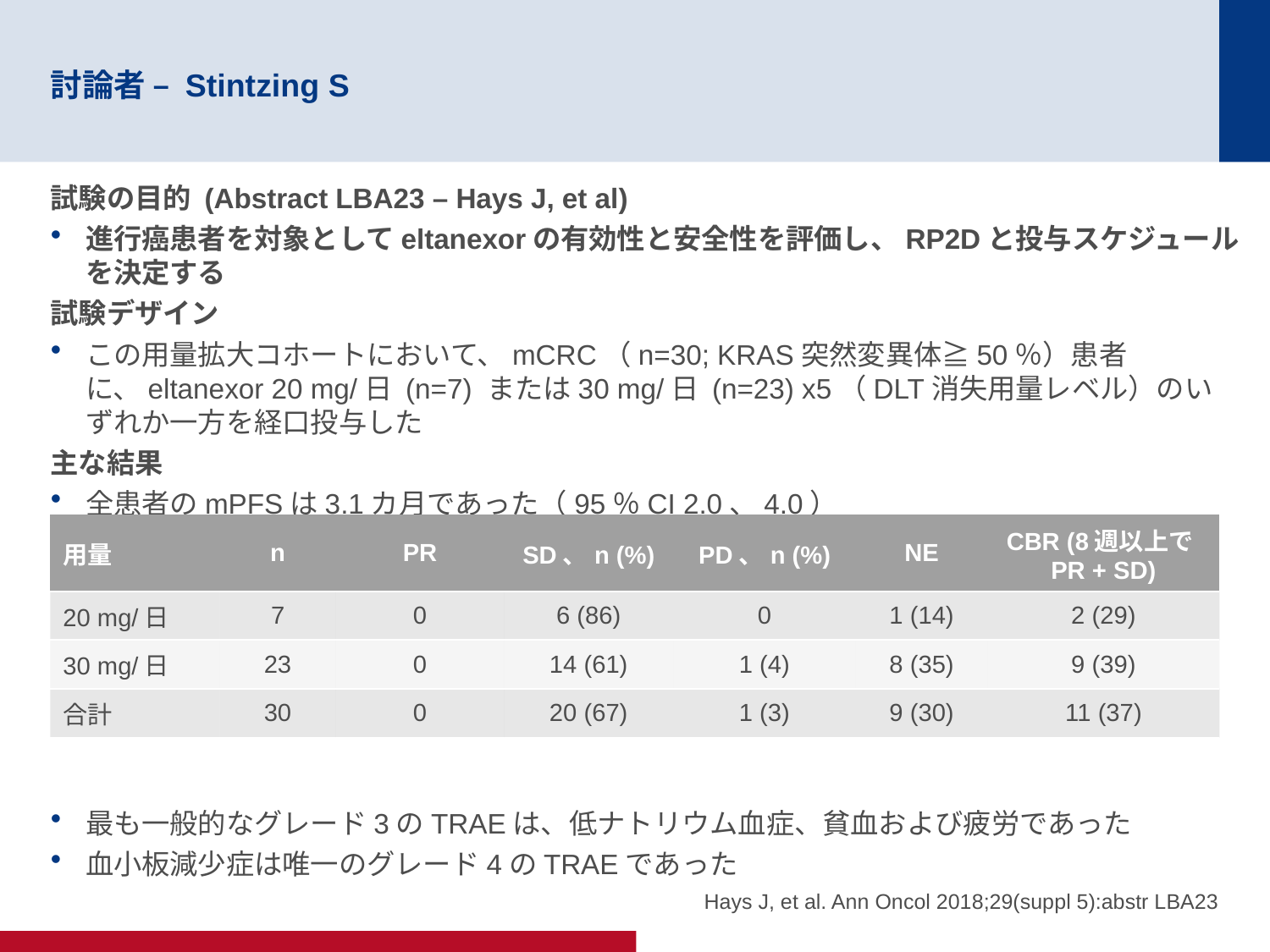

# 討論者 – Stintzing S
試験の目的 (Abstract LBA23 – Hays J, et al)
進行癌患者を対象としてeltanexorの有効性と安全性を評価し、RP2Dと投与スケジュールを決定する
試験デザイン
この用量拡大コホートにおいて、mCRC（n=30; KRAS突然変異体≧50％）患者に、eltanexor 20 mg/日 (n=7) または30 mg/日 (n=23) x5（DLT消失用量レベル）のいずれか一方を経口投与した
主な結果
全患者のmPFSは3.1カ月であった（95％CI 2.0、4.0）
KRAS WTまたは変異体の感受性に差はなかった

最も一般的なグレード3のTRAEは、低ナトリウム血症、貧血および疲労であった
血小板減少症は唯一のグレード4のTRAEであった

| 用量 | n | PR | SD、n (%) | PD、n (%) | NE | CBR (8週以上でPR + SD) |
| --- | --- | --- | --- | --- | --- | --- |
| 20 mg/日 | 7 | 0 | 6 (86) | 0 | 1 (14) | 2 (29) |
| 30 mg/日 | 23 | 0 | 14 (61) | 1 (4) | 8 (35) | 9 (39) |
| 合計 | 30 | 0 | 20 (67) | 1 (3) | 9 (30) | 11 (37) |
Hays J, et al. Ann Oncol 2018;29(suppl 5):abstr LBA23